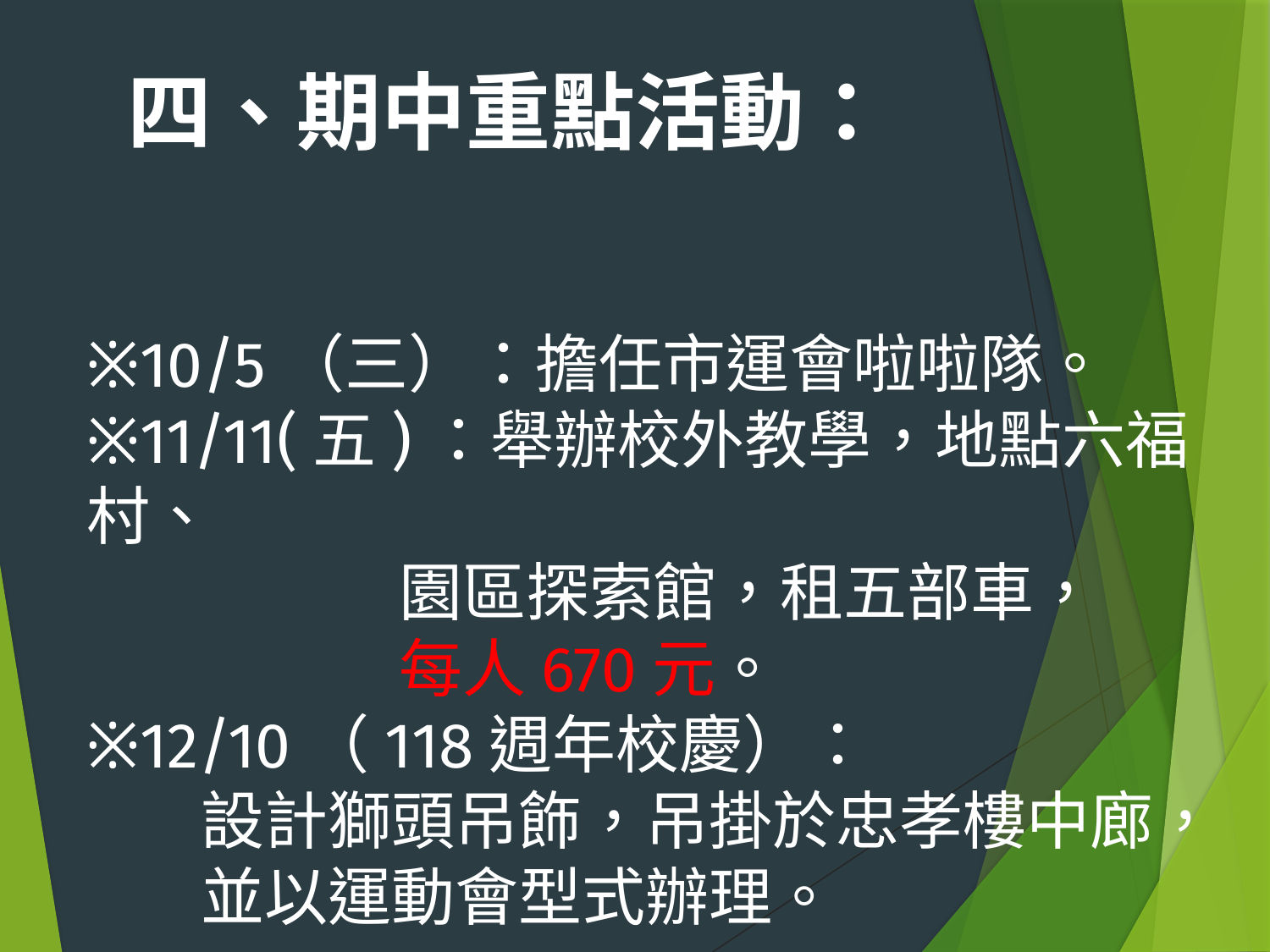

四、期中重點活動：
※10/5（三）：擔任市運會啦啦隊。
※11/11(五)：舉辦校外教學，地點六福村、
                     園區探索館，租五部車，
                     每人670元。
※12/10（118週年校慶）：
       設計獅頭吊飾，吊掛於忠孝樓中廊，
       並以運動會型式辦理。